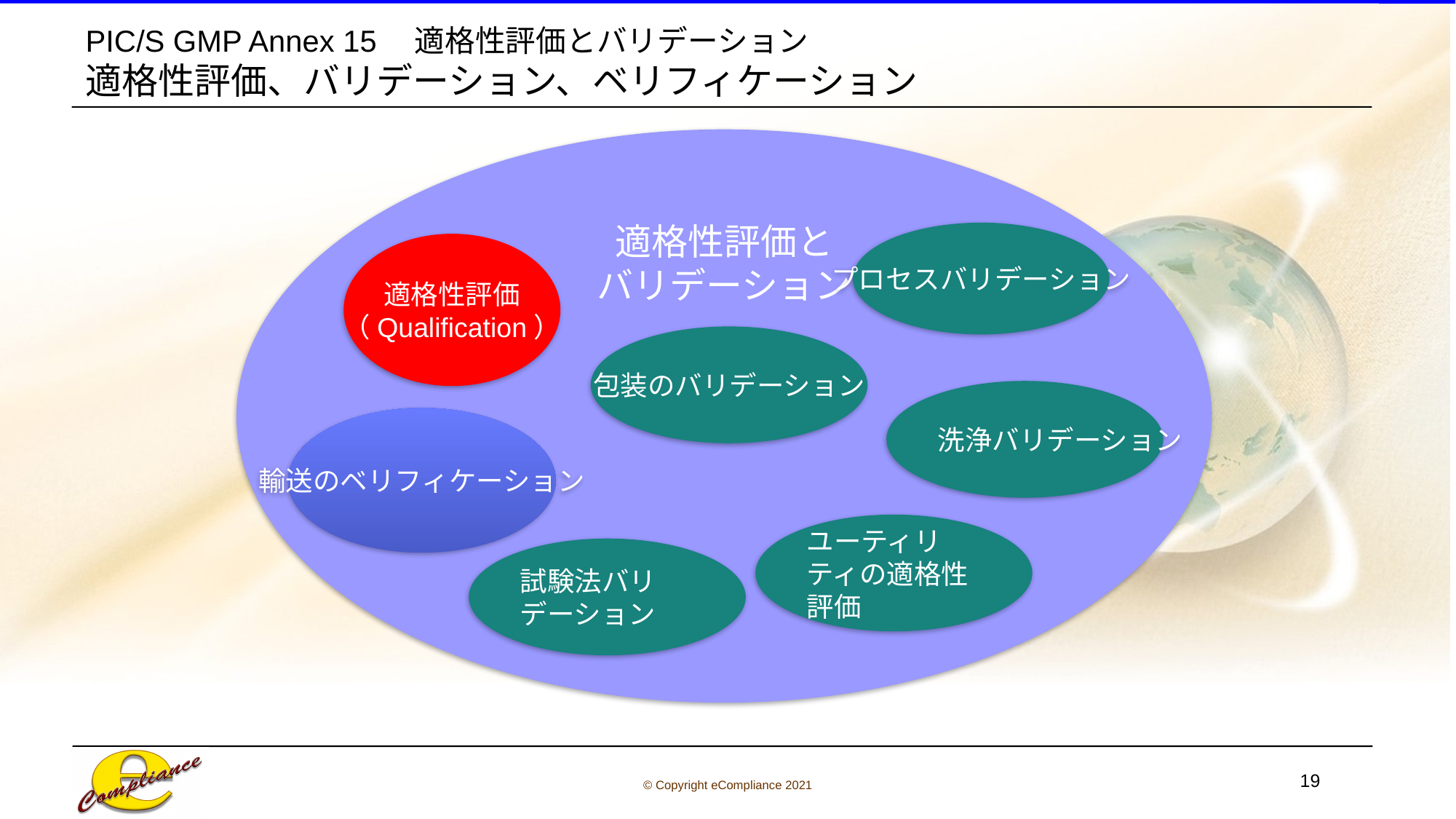

PIC/S GMP Annex 15　適格性評価とバリデーション
適格性評価、バリデーション、ベリフィケーション
適格性評価と
バリデーション
プロセスバリデーション
適格性評価
（Qualification）
包装のバリデーション
洗浄バリデーション
輸送のベリフィケーション
ユーティリティの適格性評価
試験法バリデーション